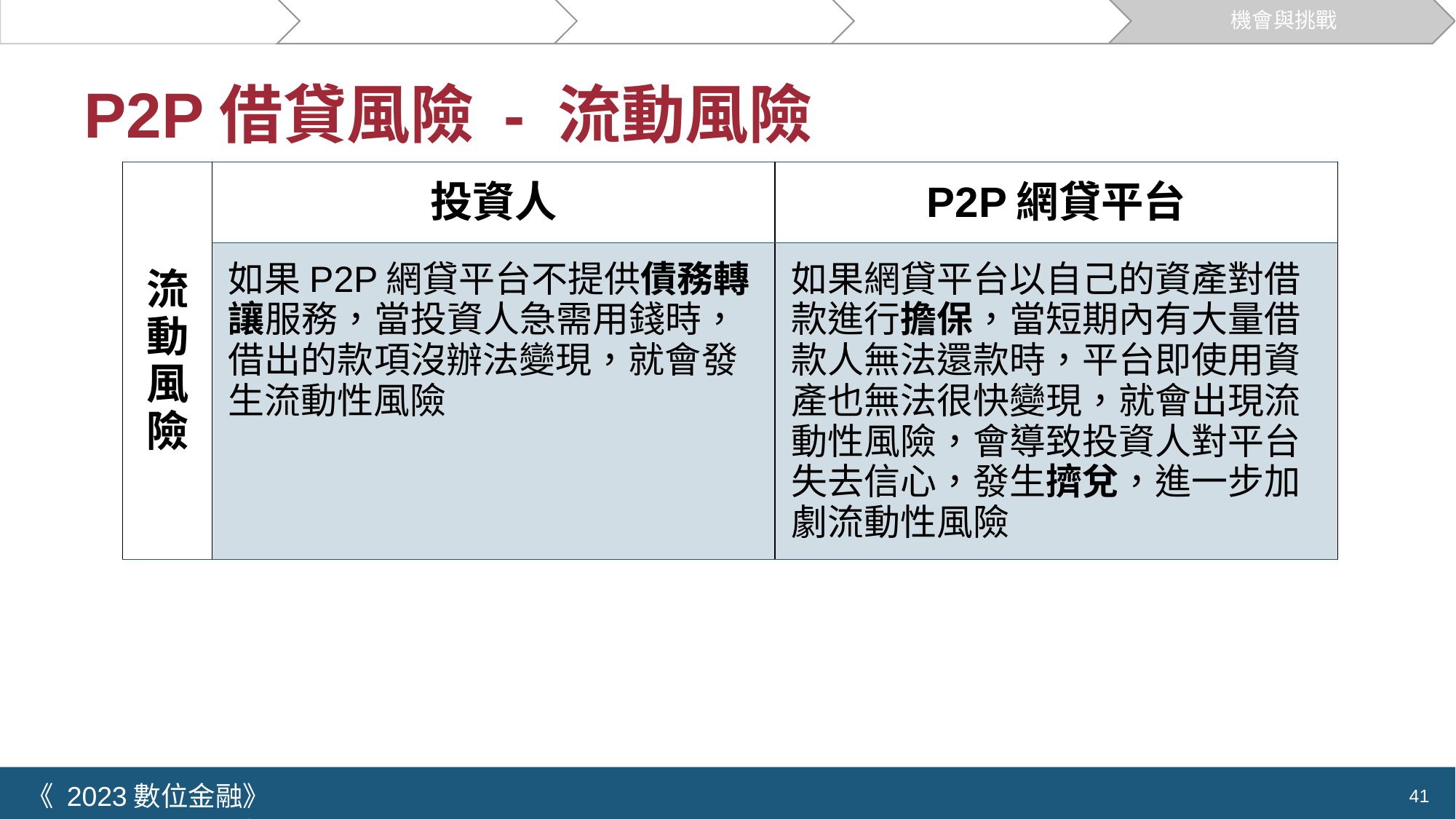

關於貸款

P2P網貸的運作

創新模式

市場與案例

機會與挑戰
# P2P借貸風險 - 流動風險
| 流動風險 | 投資人 | P2P網貸平台 |
| --- | --- | --- |
|  | 如果P2P網貸平台不提供債務轉讓服務，當投資人急需用錢時，借出的款項沒辦法變現，就會發生流動性風險 | 如果網貸平台以自己的資產對借款進行擔保，當短期內有大量借款人無法還款時，平台即使用資產也無法很快變現，就會出現流動性風險，會導致投資人對平台失去信心，發生擠兌，進一步加劇流動性風險 |
《 2023數位金融》                                                                                                                                             	NYCU.IIM.IEBI Lab
41